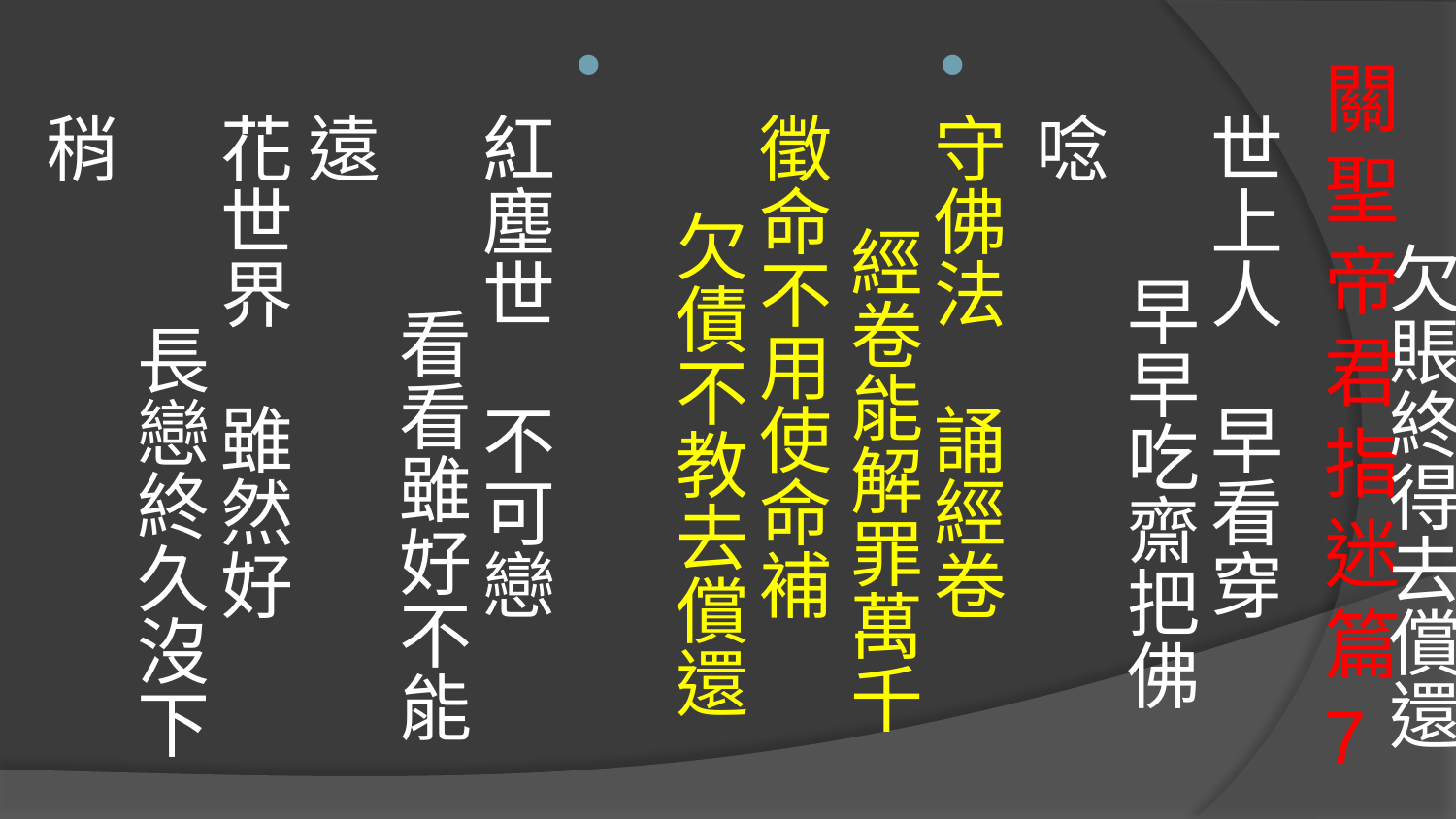

徵命還得使命補　             欠賬終得去償還　
世上人　早看穿　               早早吃齋把佛唸
守佛法　誦經卷　            經卷能解罪萬千
徵命不用使命補　           欠債不教去償還
紅塵世　不可戀　                 看看雖好不能遠　
花世界　雖然好　                  長戀終久沒下稍
# 關聖帝君指迷篇7